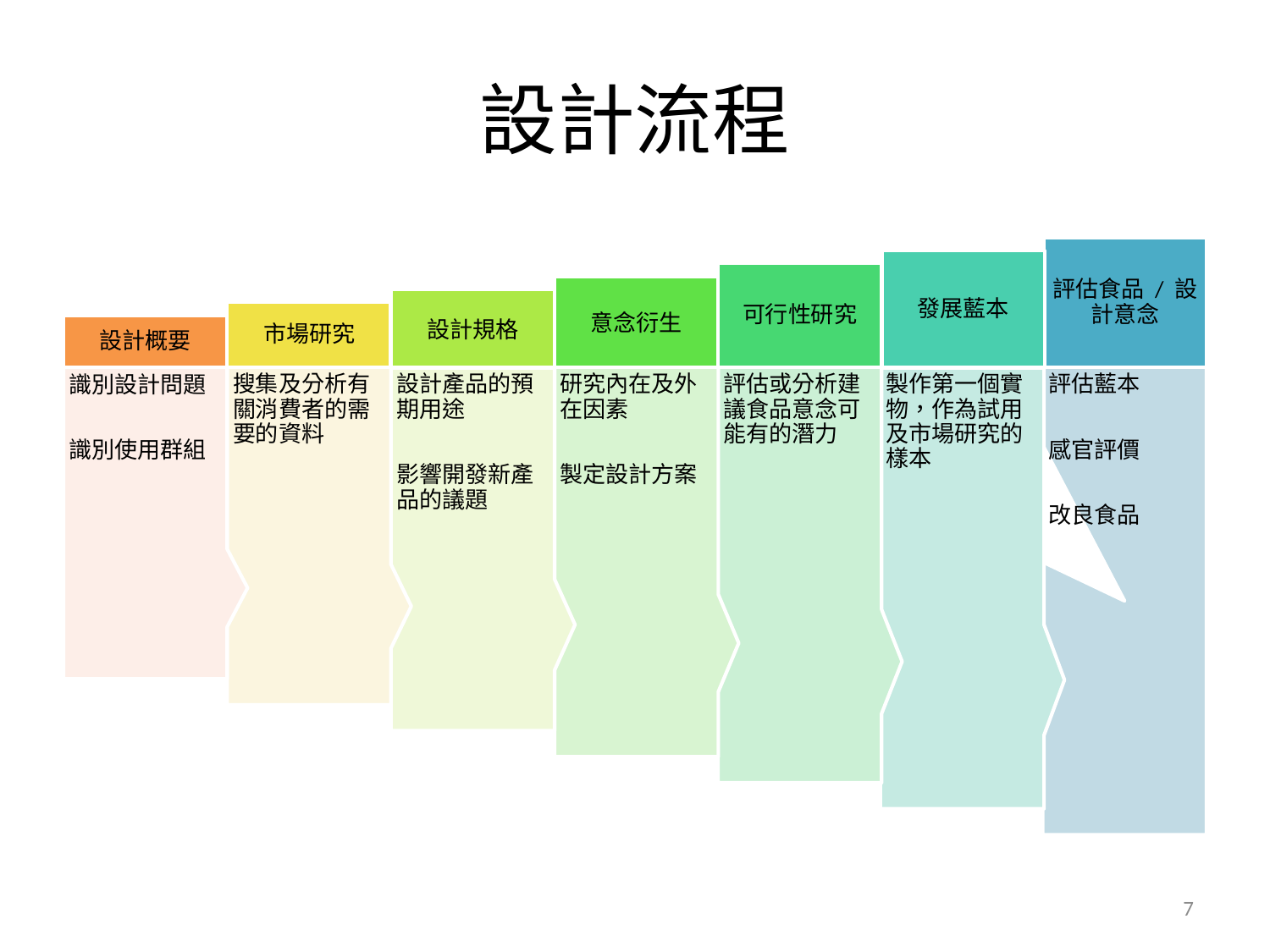

# 設計流程
評估藍本

感官評價

改良食品
評估食品 / 設計意念
製作第一個實物，作為試用及市場研究的樣本
發展藍本
評估或分析建議食品意念可能有的潛力
可行性研究
研究內在及外在因素

製定設計方案
意念衍生
設計產品的預期用途

影響開發新產品的議題
設計規格
搜集及分析有關消費者的需要的資料
市場研究
識別設計問題

識別使用群組
設計概要
7